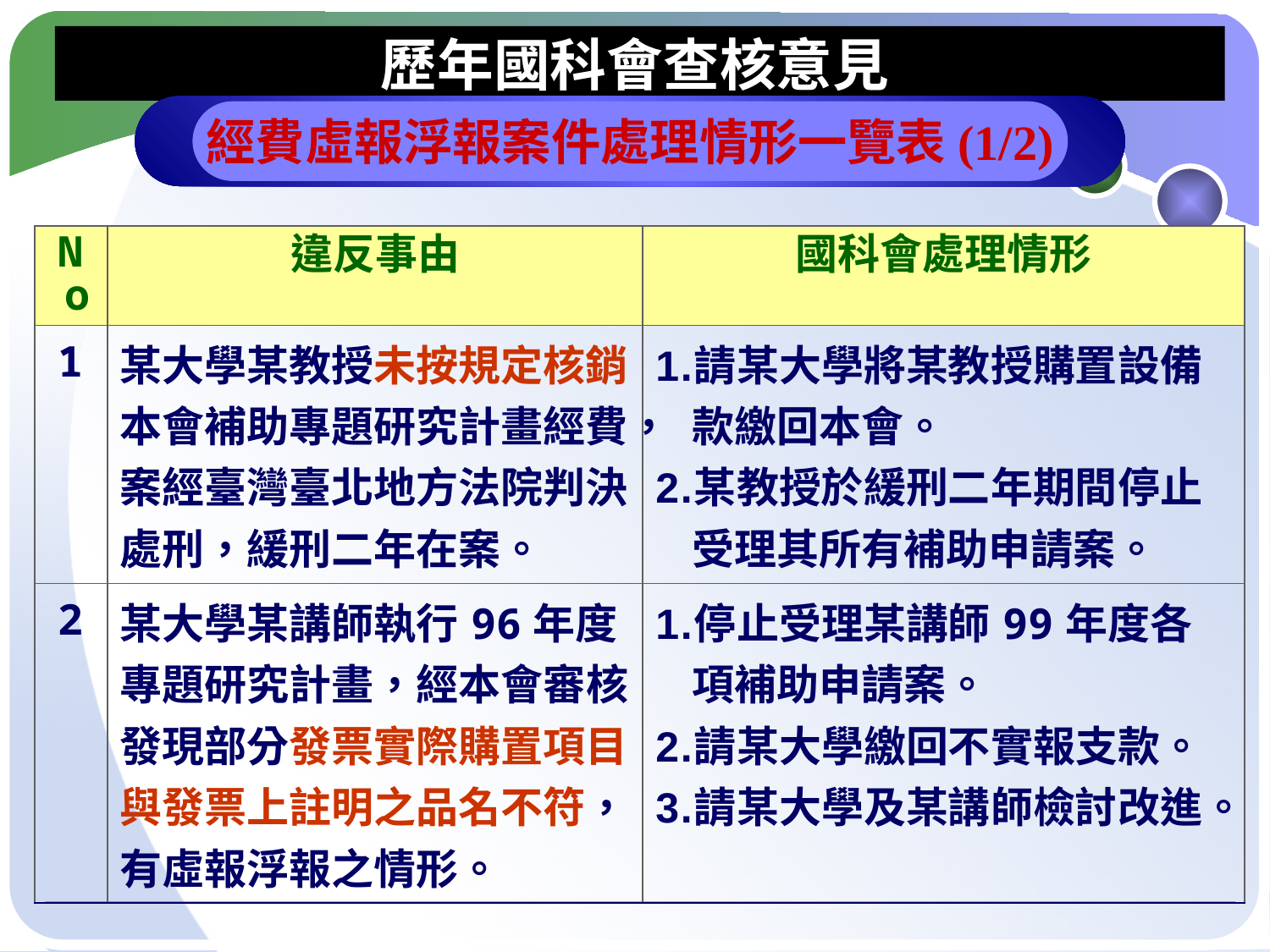

歷年國科會查核意見

經費虛報浮報案件處理情形一覽表(1/2)
| No | 違反事由 | 國科會處理情形 |
| --- | --- | --- |
| 1 | 某大學某教授未按規定核銷本會補助專題研究計畫經費，案經臺灣臺北地方法院判決處刑，緩刑二年在案。 | 請某大學將某教授購置設備款繳回本會。 某教授於緩刑二年期間停止受理其所有補助申請案。 |
| 2 | 某大學某講師執行96年度專題研究計畫，經本會審核發現部分發票實際購置項目與發票上註明之品名不符，有虛報浮報之情形。 | 停止受理某講師99年度各項補助申請案。 請某大學繳回不實報支款。 請某大學及某講師檢討改進。 |
|  |  |  |